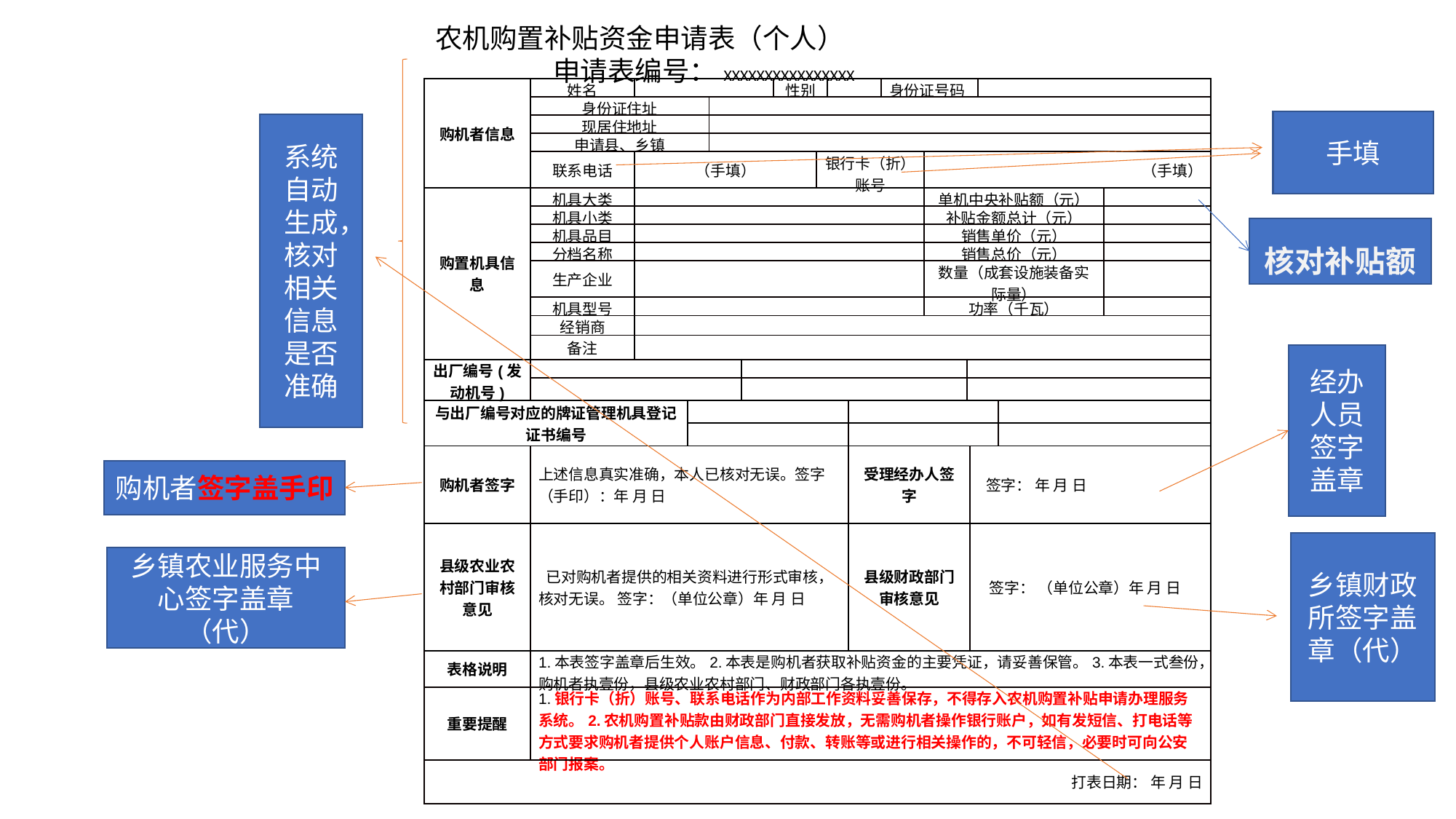

农机购置补贴资金申请表（个人）申请表编号：XXXXXXXXXXXXXXXX

| 购机者信息 | 姓名 |  |  |  |  | 性别 |  |  |  | 身份证号码 |  |  |  |  |  |  |
| --- | --- | --- | --- | --- | --- | --- | --- | --- | --- | --- | --- | --- | --- | --- | --- | --- |
|  | 身份证住址 |  |  |  |  |  |  |  |  |  |  |  |  |  |  |  |
|  | 现居住地址 |  |  |  |  |  |  |  |  |  |  |  |  |  |  |  |
|  | 申请县、乡镇 |  |  |  |  |  |  |  |  |  |  |  |  |  |  |  |
|  | 联系电话 | （手填） |  |  |  |  | 银行卡（折）账号 |  |  |  | （手填） |  |  |  |  |  |
| 购置机具信息 | 机具大类 |  |  |  |  |  |  |  |  |  | 单机中央补贴额（元） |  |  |  |  |  |
|  | 机具小类 |  |  |  |  |  |  |  |  |  | 补贴金额总计（元） |  |  |  |  |  |
|  | 机具品目 |  |  |  |  |  |  |  |  |  | 销售单价（元） |  |  |  |  |  |
|  | 分档名称 |  |  |  |  |  |  |  |  |  | 销售总价（元） |  |  |  |  |  |
|  | 生产企业 |  |  |  |  |  |  |  |  |  | 数量（成套设施装备实际量） |  |  |  |  |  |
|  | 机具型号 |  |  |  |  |  |  |  |  |  | 功率（千瓦） |  |  |  |  |  |
|  | 经销商 |  |  |  |  |  |  |  |  |  |  |  |  |  |  |  |
|  | 备注 |  |  |  |  |  |  |  |  |  |  |  |  |  |  |  |
| 出厂编号(发动机号) |  |  |  |  |  |  |  |  |  |  |  |  |  |  |  |  |
|  |  |  |  |  |  |  |  |  |  |  |  |  |  |  |  |  |
| 与出厂编号对应的牌证管理机具登记证书编号 |  |  |  |  |  |  |  |  |  |  |  |  |  |  |  |  |
|  |  |  |  |  |  |  |  |  |  |  |  |  |  |  |  |  |
| 购机者签字 | 上述信息真实准确，本人已核对无误。签字（手印）：年 月 日 |  |  |  |  |  |  |  | 受理经办人签字 |  |  |  | 签字： 年 月 日 |  |  |  |
| 县级农业农村部门审核意见 | 已对购机者提供的相关资料进行形式审核，核对无误。 签字：（单位公章）年 月 日 |  |  |  |  |  |  |  | 县级财政部门审核意见 |  |  |  | 签字： （单位公章）年 月 日 |  |  |  |
| 表格说明 | 1.本表签字盖章后生效。2.本表是购机者获取补贴资金的主要凭证，请妥善保管。3.本表一式叁份，购机者执壹份，县级农业农村部门、财政部门各执壹份。 |  |  |  |  |  |  |  |  |  |  |  |  |  |  |  |
| 重要提醒 | 1.银行卡（折）账号、联系电话作为内部工作资料妥善保存，不得存入农机购置补贴申请办理服务系统。2.农机购置补贴款由财政部门直接发放，无需购机者操作银行账户，如有发短信、打电话等方式要求购机者提供个人账户信息、付款、转账等或进行相关操作的，不可轻信，必要时可向公安部门报案。 |  |  |  |  |  |  |  |  |  |  |  |  |  |  |  |
| 打表日期： 年 月 日 |  |  |  |  |  |  |  |  |  |  |  |  |  |  |  |  |
手填
系统自动生成，核对相关信息是否准确
核对补贴额
经办人员签字盖章
购机者签字盖手印
乡镇财政所签字盖章（代）
乡镇农业服务中心签字盖章（代）